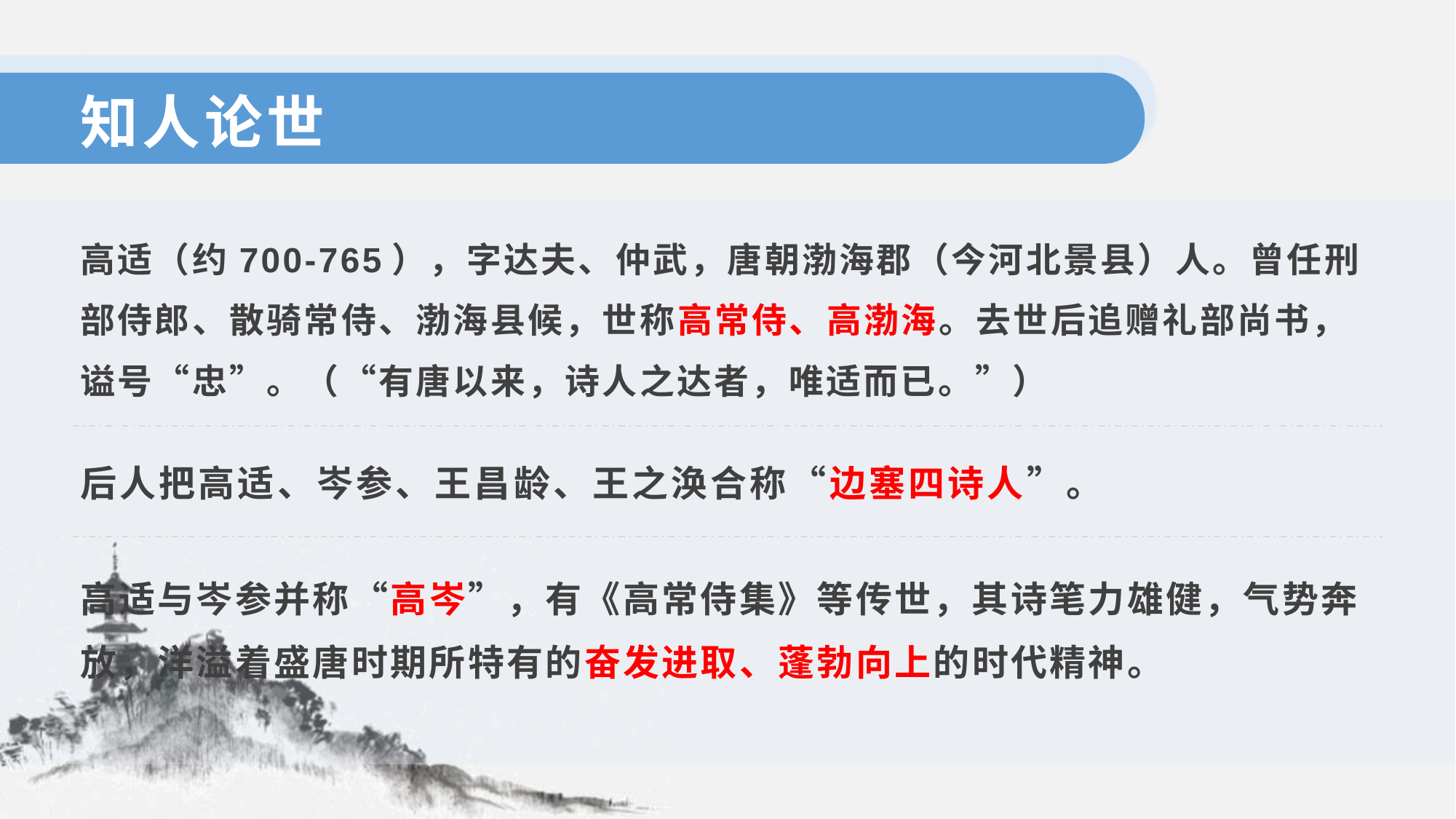

知人论世

高适（约700-765），字达夫、仲武，唐朝渤海郡（今河北景县）人。曾任刑部侍郎、散骑常侍、渤海县候，世称高常侍、高渤海。去世后追赠礼部尚书，谥号“忠”。（“有唐以来，诗人之达者，唯适而已。”）
后人把高适、岑参、王昌龄、王之涣合称“边塞四诗人”。
高适与岑参并称“高岑”，有《高常侍集》等传世，其诗笔力雄健，气势奔放，洋溢着盛唐时期所特有的奋发进取、蓬勃向上的时代精神。